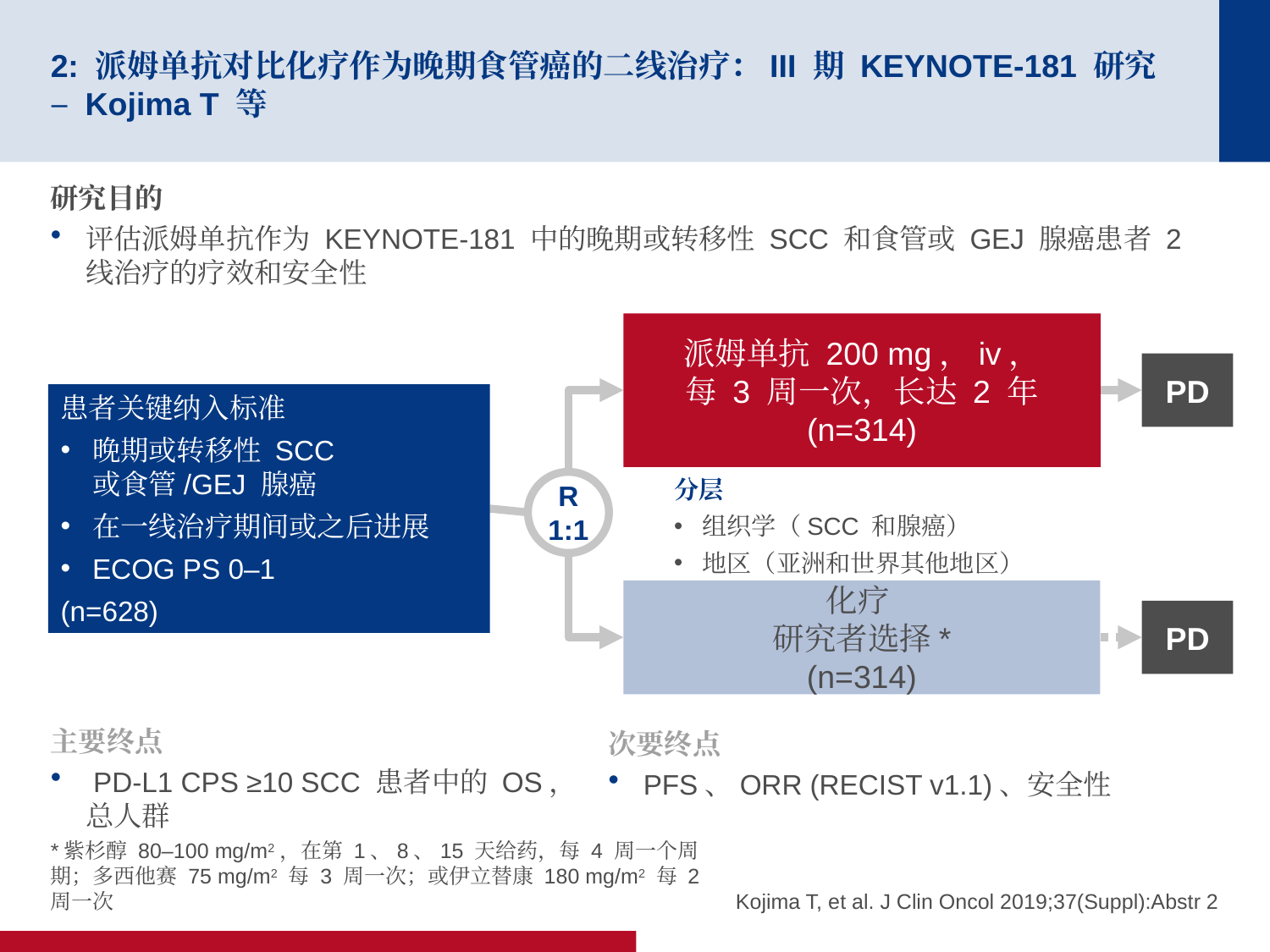

# 2: 派姆单抗对比化疗作为晚期食管癌的二线治疗：III 期 KEYNOTE-181 研究 – Kojima T 等
研究目的
评估派姆单抗作为 KEYNOTE-181 中的晚期或转移性 SCC 和食管或 GEJ 腺癌患者 2 线治疗的疗效和安全性
派姆单抗 200 mg，iv，
每 3 周一次，长达 2 年
(n=314)
PD
患者关键纳入标准
晚期或转移性 SCC 或食管/GEJ 腺癌
在一线治疗期间或之后进展
ECOG PS 0–1
(n=628)
分层
组织学（SCC 和腺癌）
地区（亚洲和世界其他地区）
R
1:1
化疗
研究者选择*
(n=314)
PD
主要终点
 PD-L1 CPS ≥10 SCC 患者中的 OS，
总人群

次要终点
PFS、ORR (RECIST v1.1)、安全性
*紫杉醇 80–100 mg/m2，在第 1、8、15 天给药，每 4 周一个周期；多西他赛 75 mg/m2 每 3 周一次；或伊立替康 180 mg/m2 每 2 周一次
Kojima T, et al. J Clin Oncol 2019;37(Suppl):Abstr 2